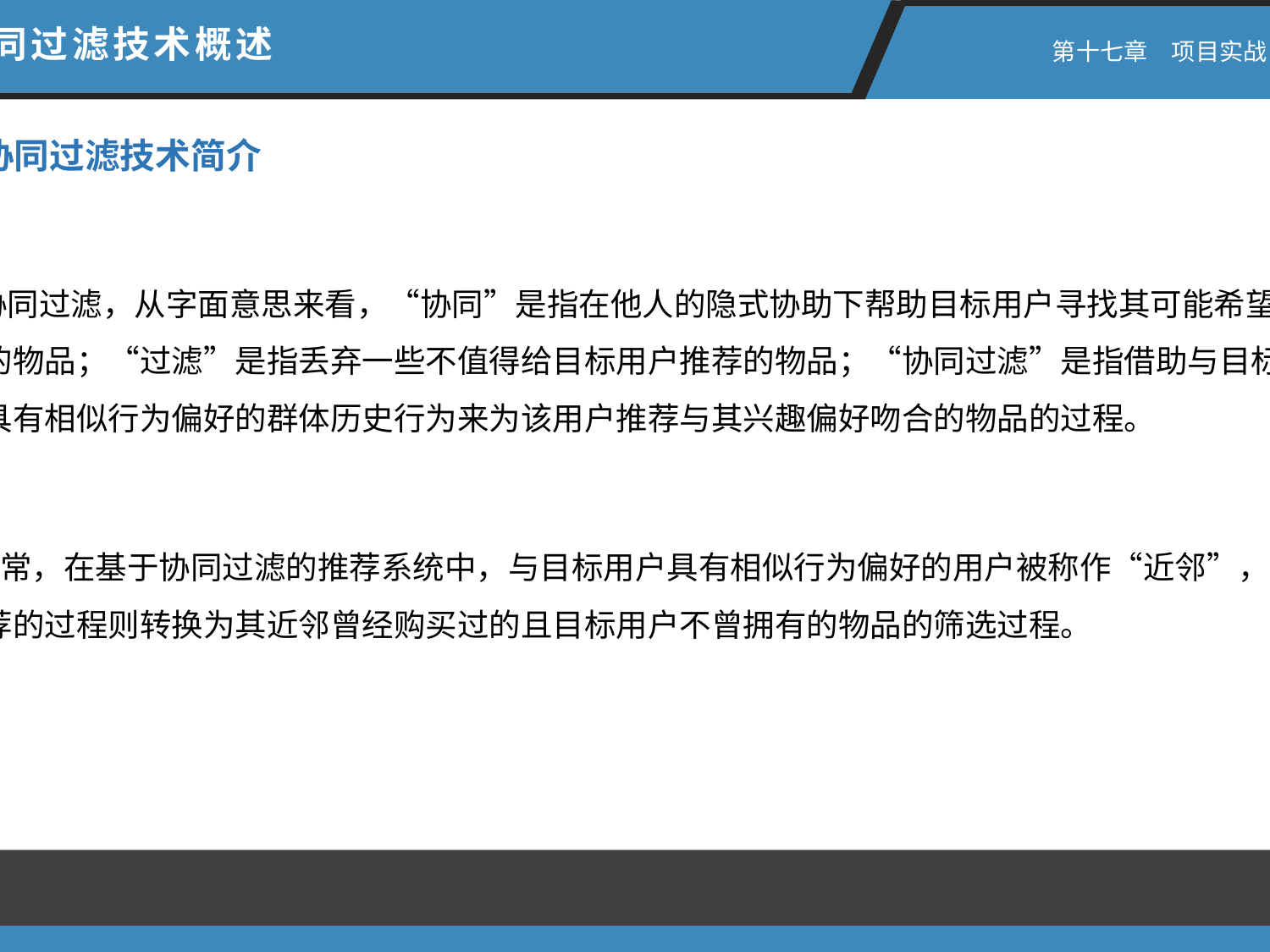

17.3 协同过滤技术概述
  第十七章　项目实战：推荐系统
17.3.1 协同过滤技术简介
       协同过滤，从字面意思来看，“协同”是指在他人的隐式协助下帮助目标用户寻找其可能希望拥有的物品；“过滤”是指丢弃一些不值得给目标用户推荐的物品；“协同过滤”是指借助与目标用户具有相似行为偏好的群体历史行为来为该用户推荐与其兴趣偏好吻合的物品的过程。

      通常，在基于协同过滤的推荐系统中，与目标用户具有相似行为偏好的用户被称作“近邻”，而推荐的过程则转换为其近邻曾经购买过的且目标用户不曾拥有的物品的筛选过程。